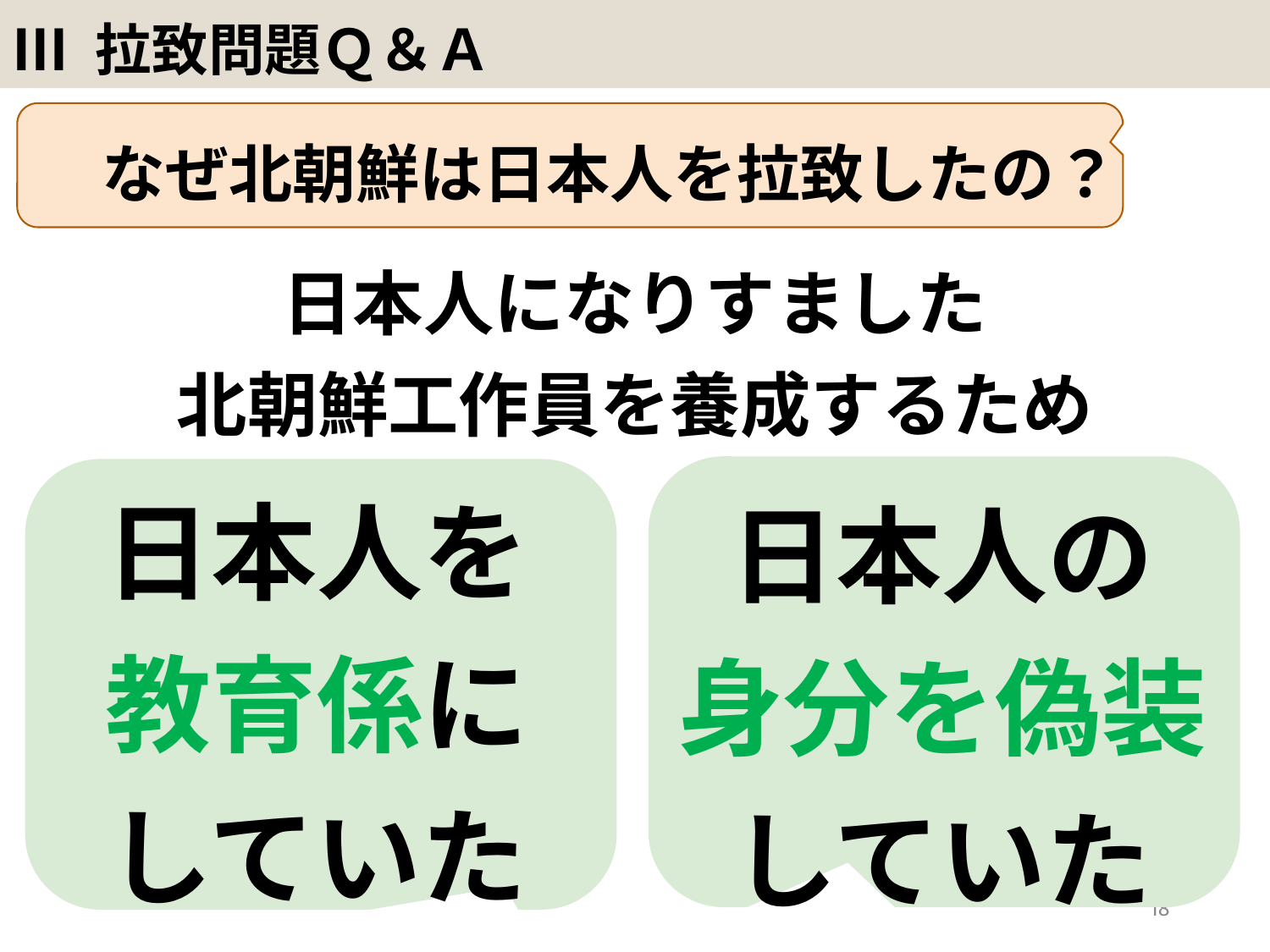

Ⅲ 拉致問題Ｑ＆Ａ

なぜ北朝鮮は日本人を拉致したの？
日本人になりすました
北朝鮮工作員を養成するため
日本人を
教育係に
していた

日本人の
身分を偽装していた

18